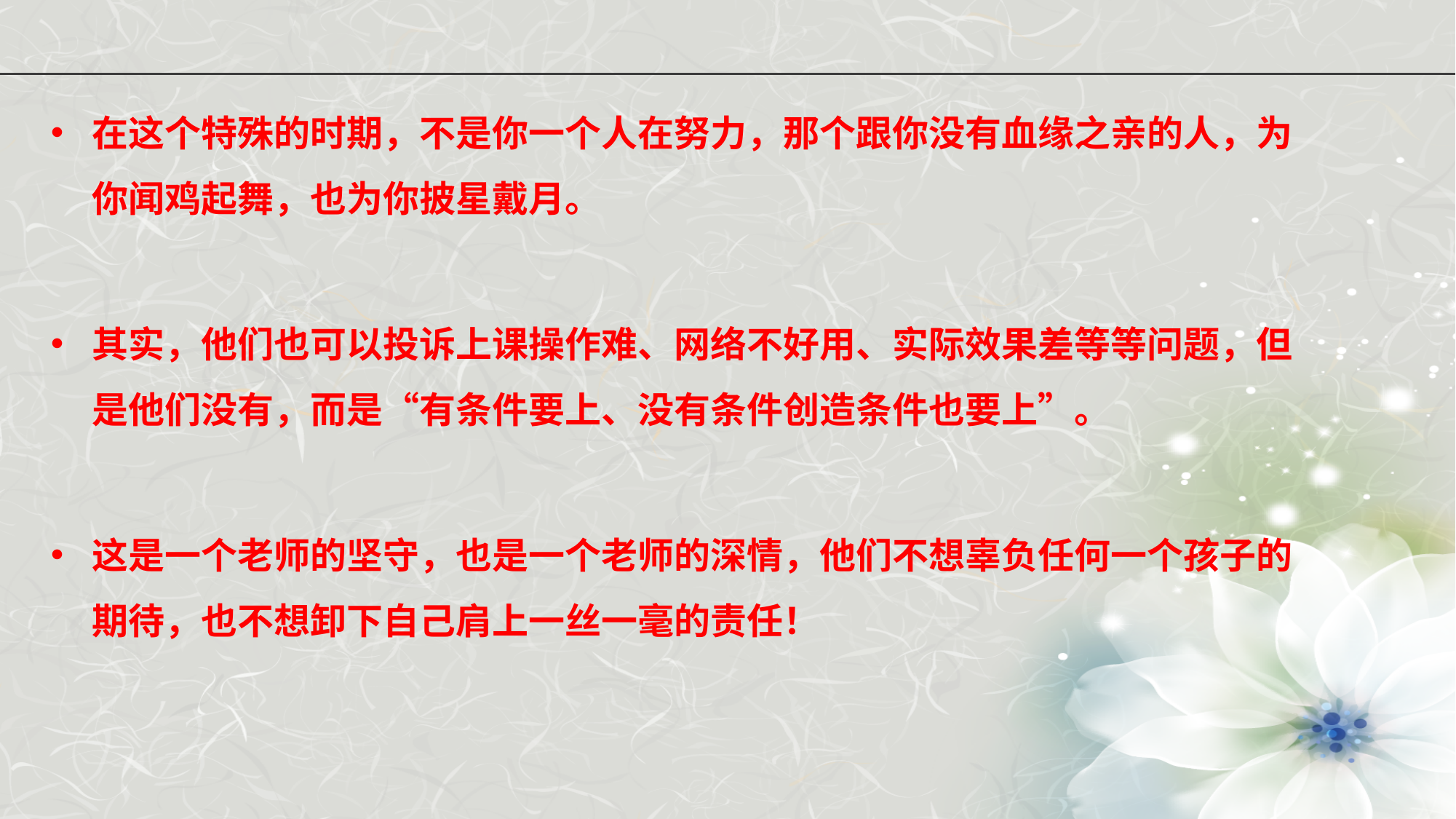

#
在这个特殊的时期，不是你一个人在努力，那个跟你没有血缘之亲的人，为你闻鸡起舞，也为你披星戴月。

其实，他们也可以投诉上课操作难、网络不好用、实际效果差等等问题，但是他们没有，而是“有条件要上、没有条件创造条件也要上”。

这是一个老师的坚守，也是一个老师的深情，他们不想辜负任何一个孩子的期待，也不想卸下自己肩上一丝一毫的责任！